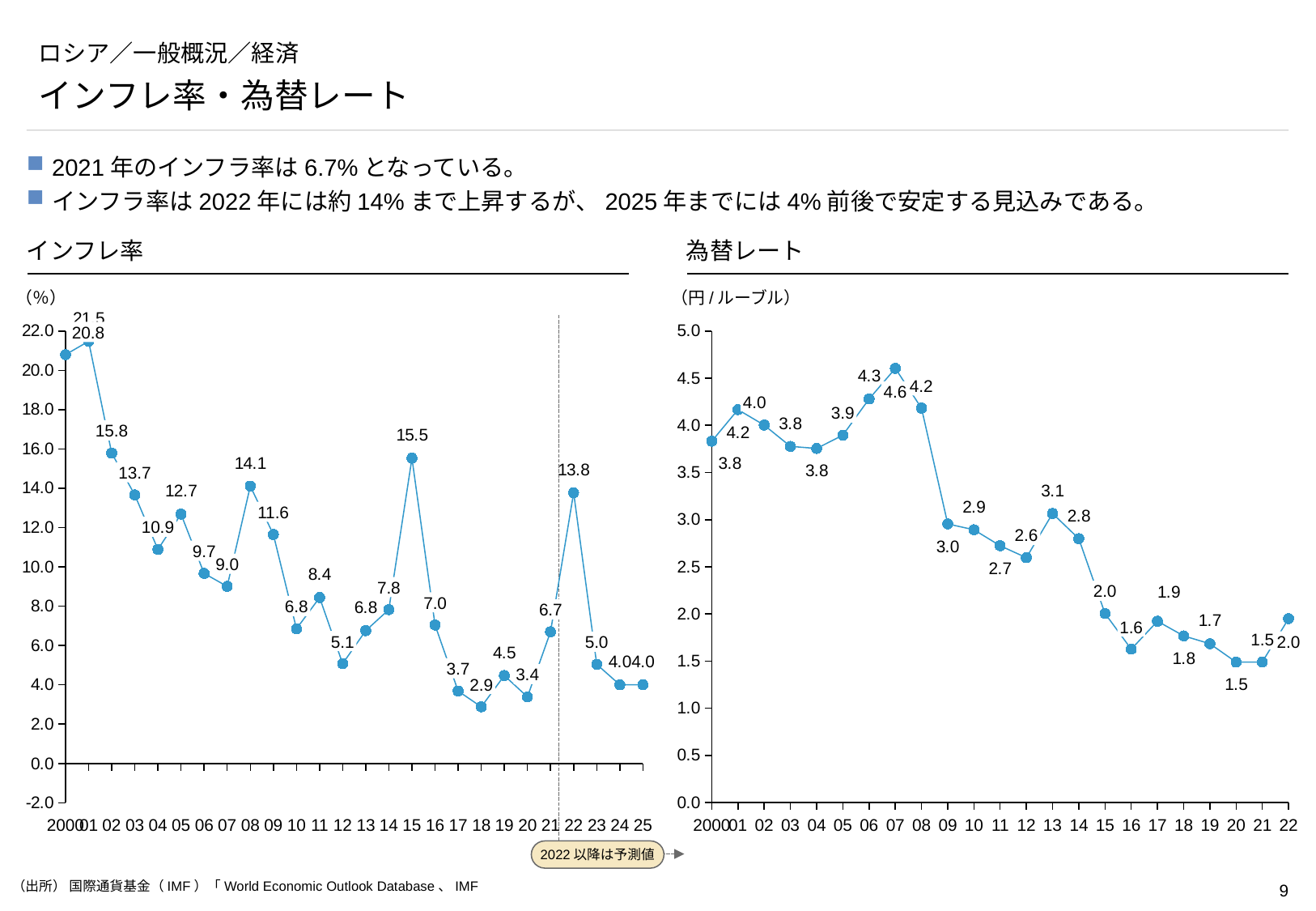

# ロシア／一般概況／経済
インフレ率・為替レート
2021年のインフラ率は6.7%となっている。
インフラ率は2022年には約14%まで上昇するが、2025年までには4%前後で安定する見込みである。
インフレ率
為替レート
（％）
（円/ルーブル）

### Chart

| Category |  |
|---|---|
2022以降は予測値

### Chart

| Category |  |
|---|---|
20.8
4.2
4.6
4.0
3.9
15.8
13.7
11.6
10.9
2.6
9.7
9.0
7.8
2.0
7.0
6.8
6.7
1.6
1.5
5.1
2.0
5.0
3.7
3.4
2.9
2000
01
02
03
04
05
06
07
08
09
10
11
12
13
14
15
16
17
18
19
20
21
22
23
24
25
2000
01
02
03
04
05
06
07
08
09
10
11
12
13
14
15
16
17
18
19
20
21
22
（出所） 国際通貨基金（IMF）「World Economic Outlook Database、IMF